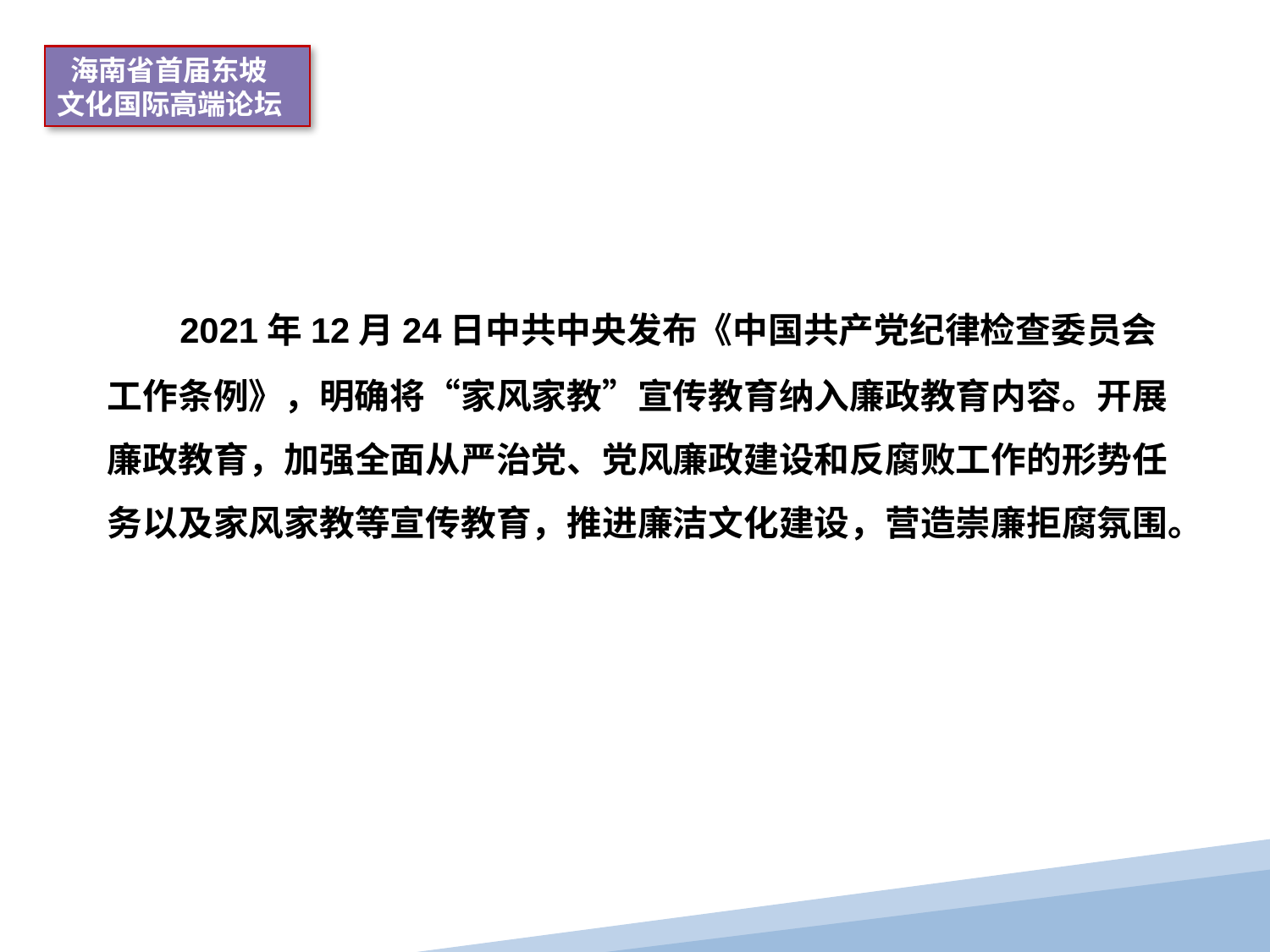

海南省首届东坡
文化国际高端论坛

      2021年12月24日中共中央发布《中国共产党纪律检查委员会工作条例》，明确将“家风家教”宣传教育纳入廉政教育内容。开展廉政教育，加强全面从严治党、党风廉政建设和反腐败工作的形势任务以及家风家教等宣传教育，推进廉洁文化建设，营造崇廉拒腐氛围。